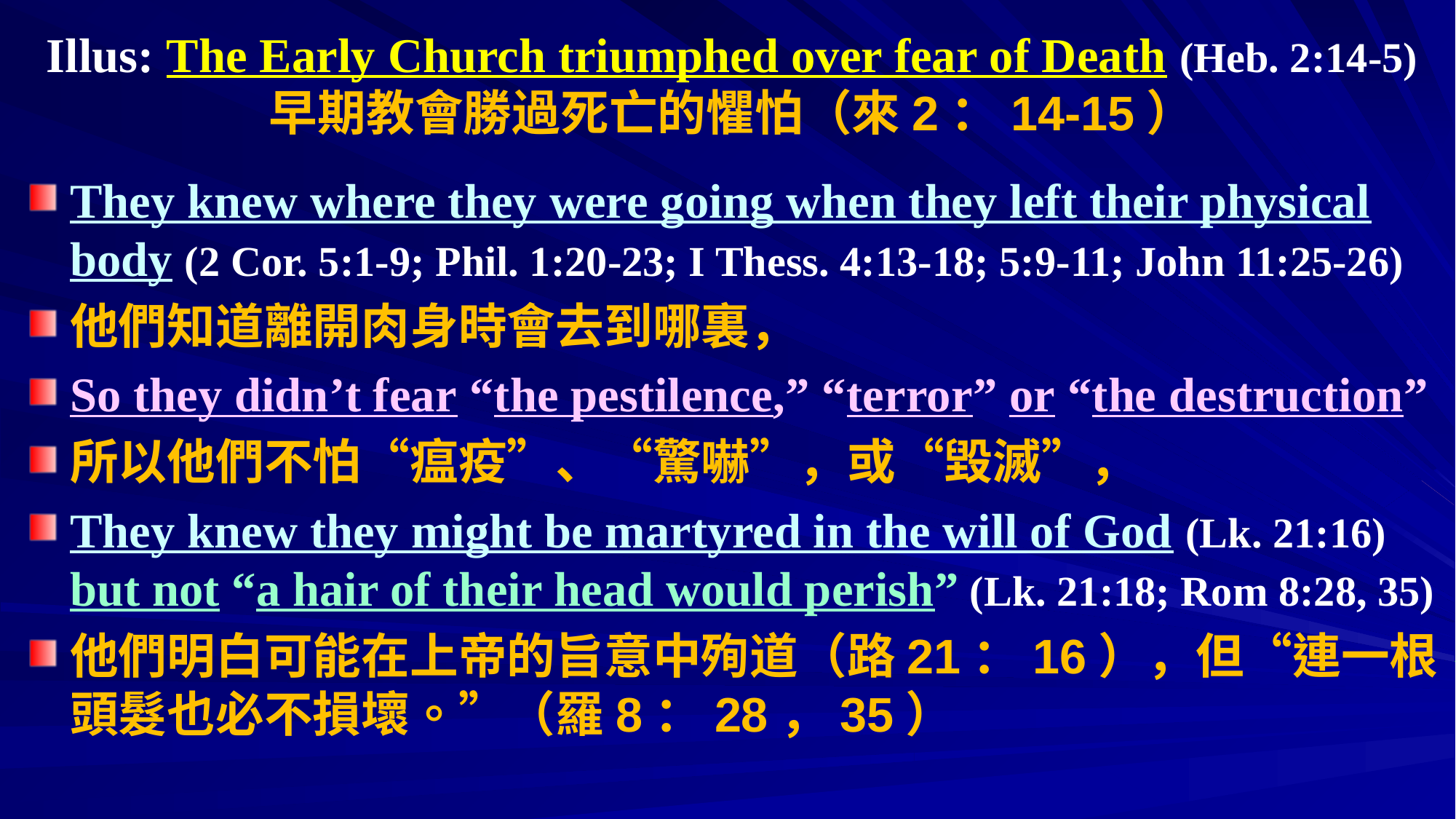

# Illus: The Early Church triumphed over fear of Death (Heb. 2:14-5) 早期教會勝過死亡的懼怕（來2：14-15）
They knew where they were going when they left their physical body (2 Cor. 5:1-9; Phil. 1:20-23; I Thess. 4:13-18; 5:9-11; John 11:25-26)
他們知道離開肉身時會去到哪裏，
So they didn’t fear “the pestilence,” “terror” or “the destruction”
所以他們不怕“瘟疫”、“驚嚇”，或“毀滅”，
They knew they might be martyred in the will of God (Lk. 21:16) but not “a hair of their head would perish” (Lk. 21:18; Rom 8:28, 35)
他們明白可能在上帝的旨意中殉道（路21：16），但“連一根頭髮也必不損壞。”（羅8：28，35）